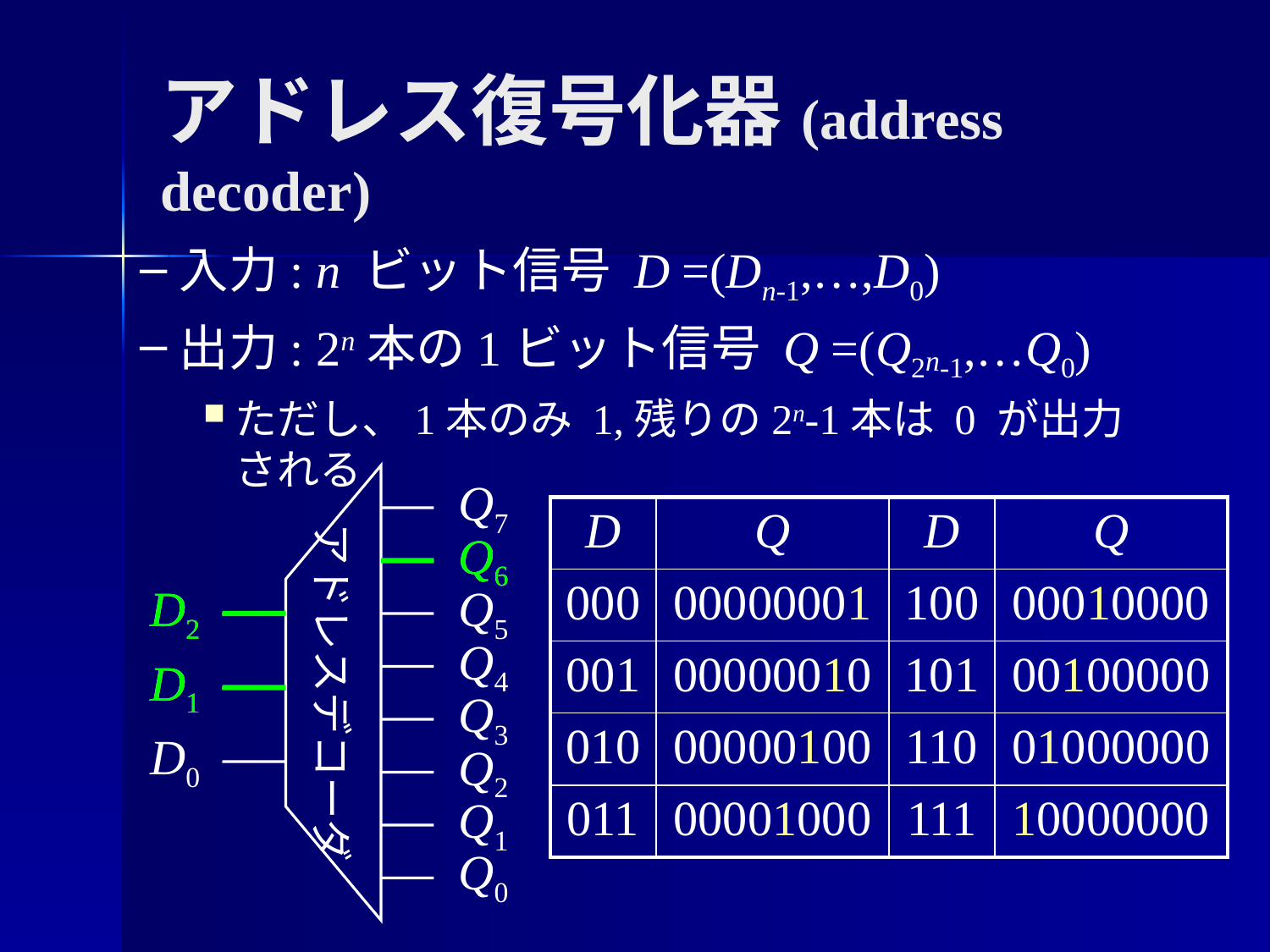

# アドレス復号化器(address decoder)
入力: n ビット信号 D =(Dn-1,…,D0)
出力: 2n本の1ビット信号 Q =(Q2n-1,…Q0)
ただし、1本のみ 1,残りの2n-1本は 0 が出力される
Q7
| D | Q | D | Q |
| --- | --- | --- | --- |
| 000 | 00000001 | 100 | 00010000 |
| 001 | 00000010 | 101 | 00100000 |
| 010 | 00000100 | 110 | 01000000 |
| 011 | 00001000 | 111 | 10000000 |

Q6

Q6

D2
D2

D1

Q5

Q4
アドレスデコーダ
D1

Q3

D0

Q2

Q1

Q0